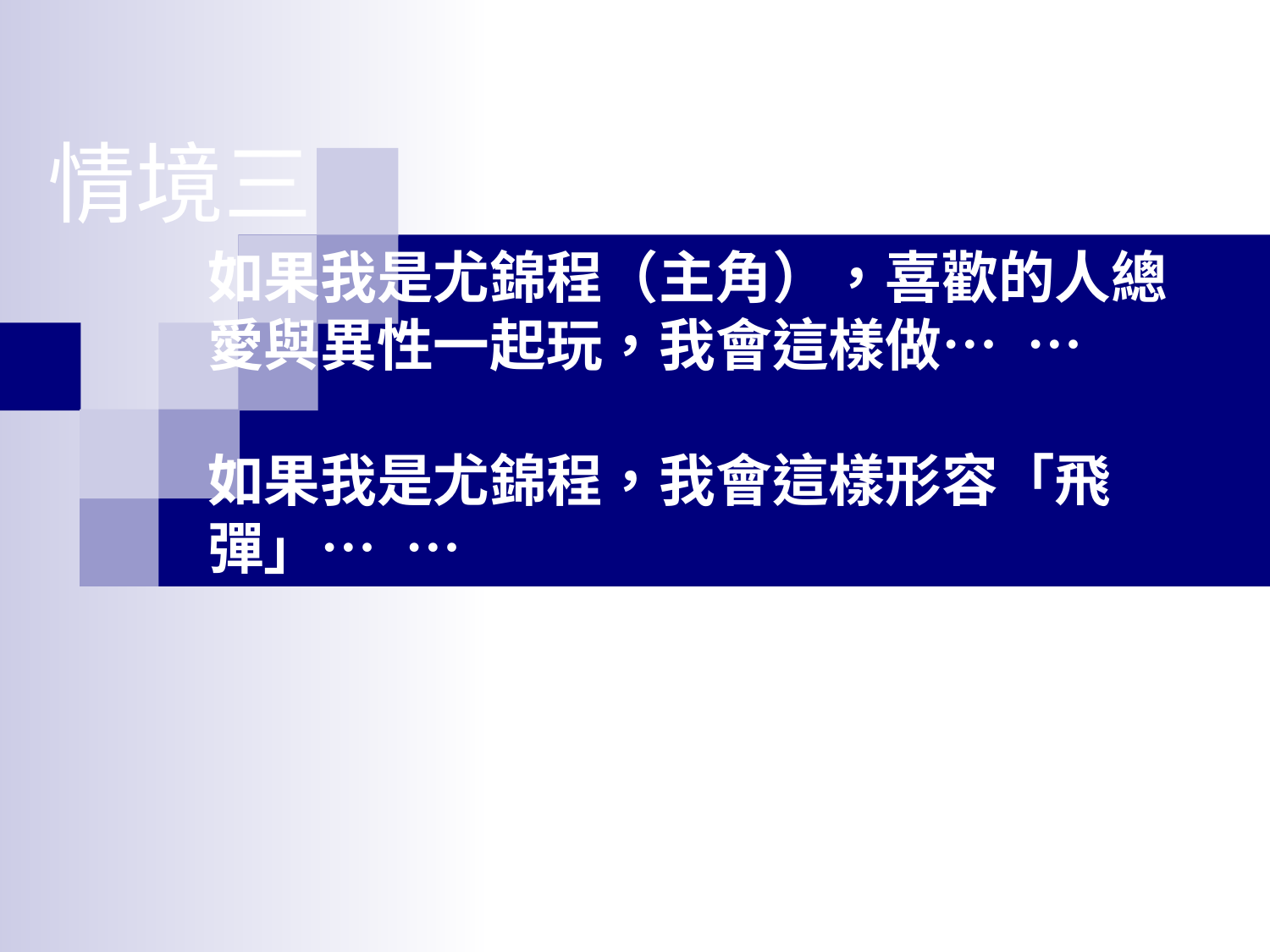

# 情境三
如果我是尤錦程（主角），喜歡的人總愛與異性一起玩，我會這樣做… …
如果我是尤錦程，我會這樣形容「飛彈」… …